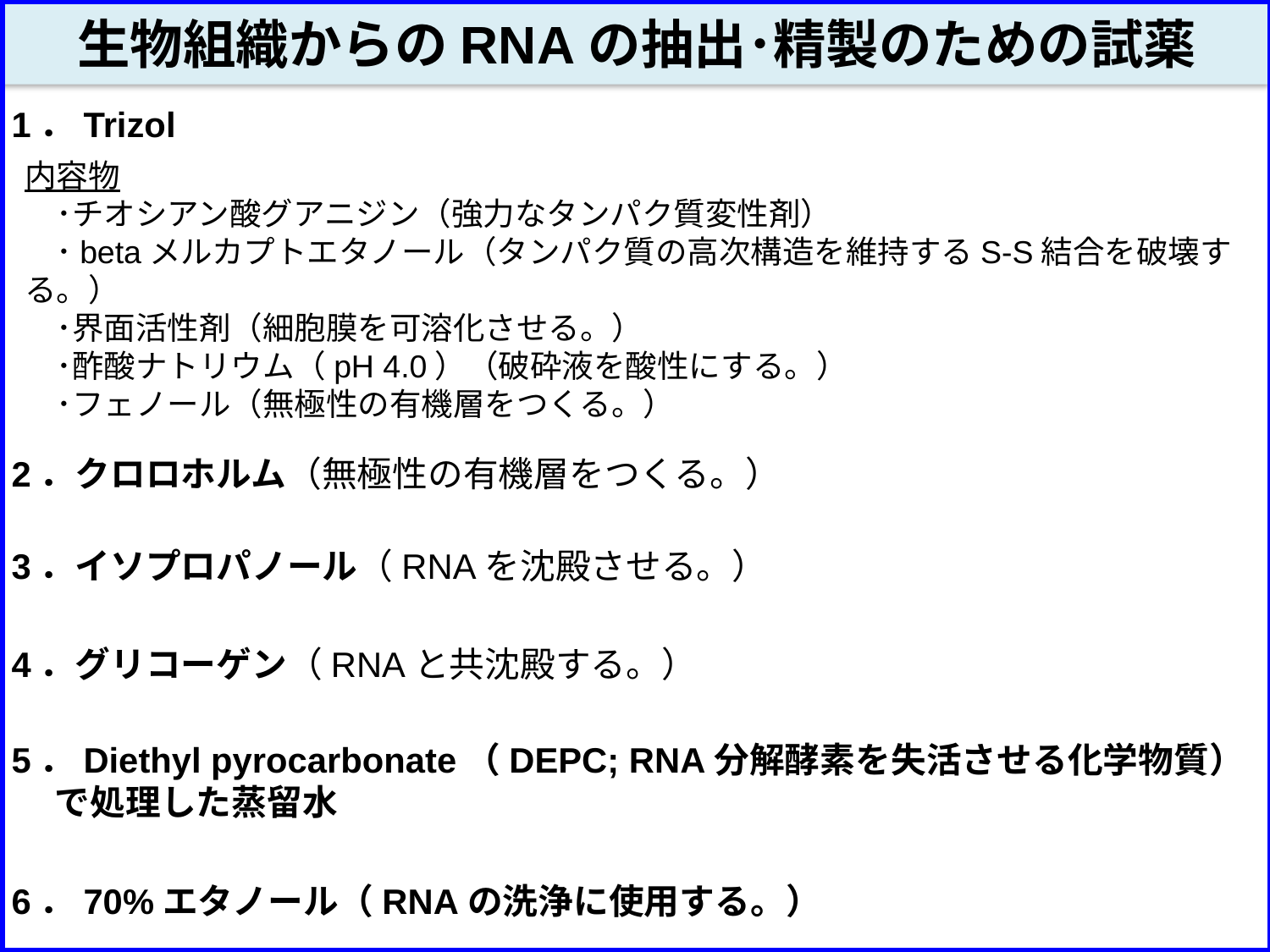

生物組織からのRNAの抽出･精製のための試薬

1．Trizol
内容物
　･チオシアン酸グアニジン（強力なタンパク質変性剤）
　･betaメルカプトエタノール（タンパク質の高次構造を維持するS-S結合を破壊する。）
　･界面活性剤（細胞膜を可溶化させる。）
　･酢酸ナトリウム（pH 4.0）（破砕液を酸性にする。）
　･フェノール（無極性の有機層をつくる。）
2．クロロホルム（無極性の有機層をつくる。）
3．イソプロパノール（RNAを沈殿させる。）
4．グリコーゲン（RNAと共沈殿する。）
5．Diethyl pyrocarbonate（DEPC; RNA分解酵素を失活させる化学物質）
　 で処理した蒸留水
6．70%エタノール（RNAの洗浄に使用する。）
➀ プラスチックDishに
    ろ紙（キムワイプ）を入れる
➂ 種子をまく。（蒸留水に
　 完全に浸さない。）

➃ Dishをアルミホイルで包み
　種子を遮光する。→ 24℃